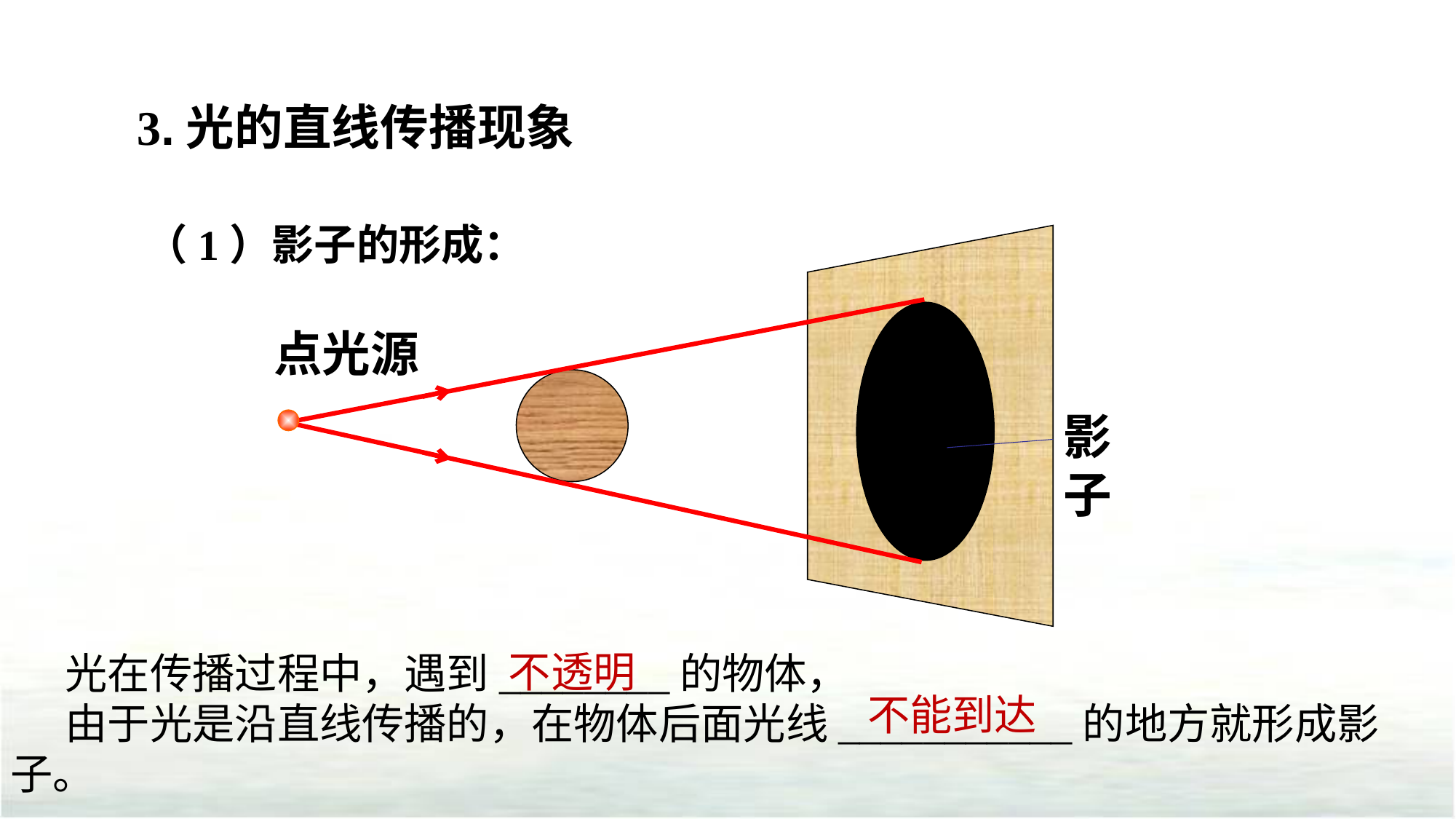

3.光的直线传播现象
（1）影子的形成：

点光源

影子

不透明
光在传播过程中，遇到________的物体，
由于光是沿直线传播的，在物体后面光线___________的地方就形成影子。
不能到达